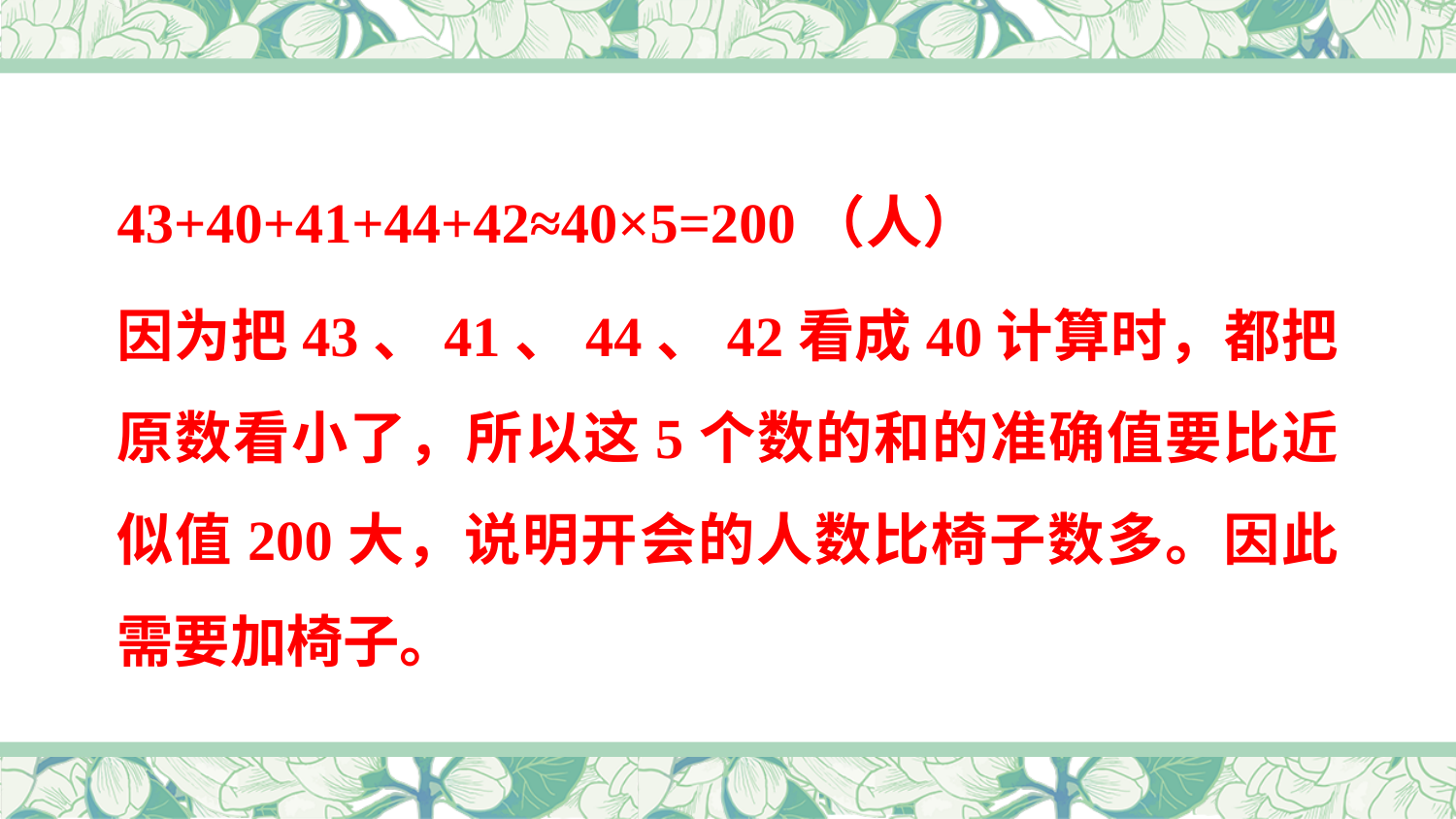

43+40+41+44+42≈40×5=200（人）
因为把43、41、44、42看成40计算时，都把原数看小了，所以这5个数的和的准确值要比近似值200大，说明开会的人数比椅子数多。因此需要加椅子。